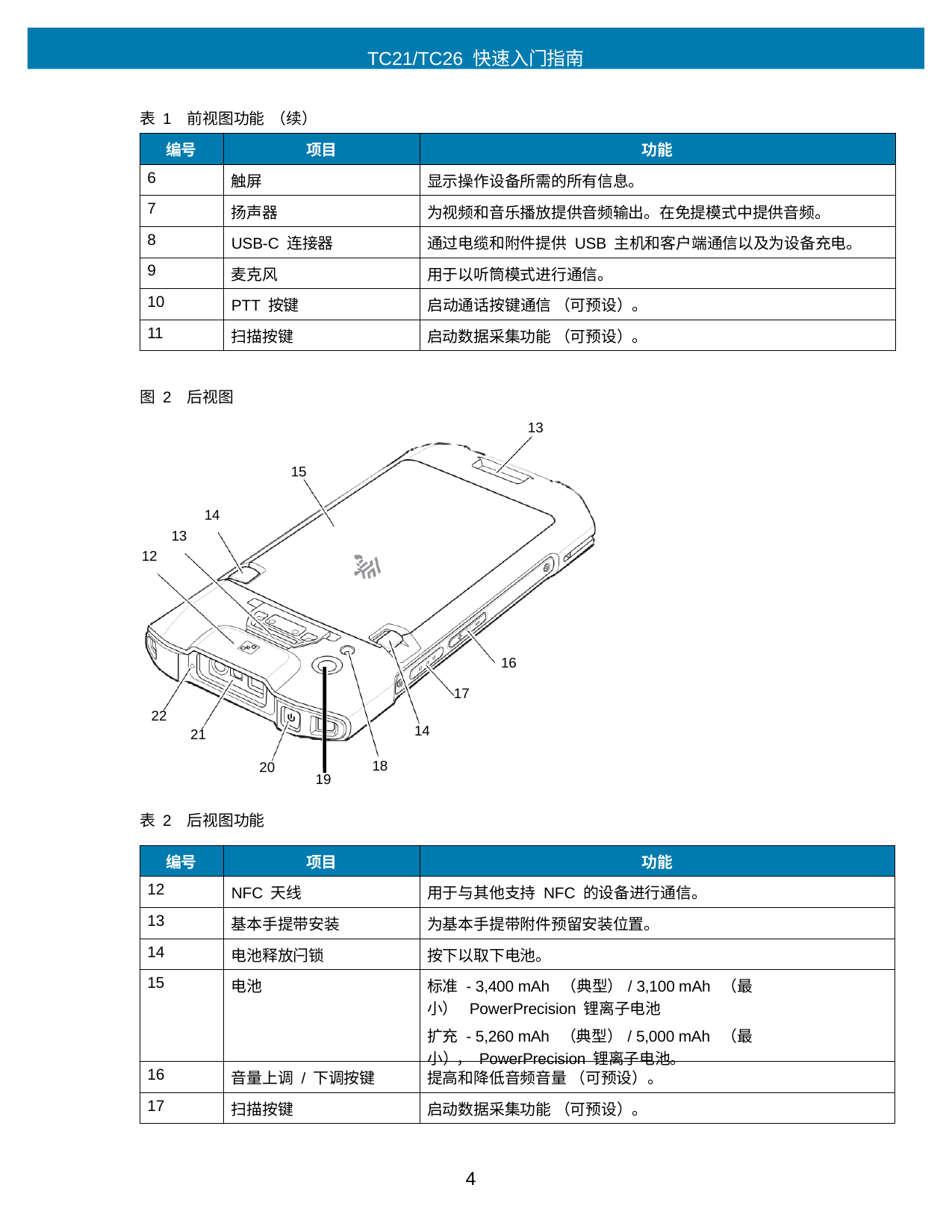

TC21/TC26 快速入门指南
表 1	前视图功能 （续）
| 编号 | 项目 | 功能 |
| --- | --- | --- |
| 6 | 触屏 | 显示操作设备所需的所有信息。 |
| 7 | 扬声器 | 为视频和音乐播放提供音频输出。在免提模式中提供音频。 |
| 8 | USB-C 连接器 | 通过电缆和附件提供 USB 主机和客户端通信以及为设备充电。 |
| 9 | 麦克风 | 用于以听筒模式进行通信。 |
| 10 | PTT 按键 | 启动通话按键通信 （可预设）。 |
| 11 | 扫描按键 | 启动数据采集功能 （可预设）。 |
图 2	后视图
13

15

14
13
12
16

17
22
14
21
18
20
19

表 2	后视图功能
| 编号 | 项目 | 功能 |
| --- | --- | --- |
| 12 | NFC 天线 | 用于与其他支持 NFC 的设备进行通信。 |
| 13 | 基本手提带安装 | 为基本手提带附件预留安装位置。 |
| 14 | 电池释放闩锁 | 按下以取下电池。 |
| 15 | 电池 | 标准 - 3,400 mAh （典型）/ 3,100 mAh （最小） PowerPrecision 锂离子电池 扩充 - 5,260 mAh （典型）/ 5,000 mAh （最小）， PowerPrecision 锂离子电池。 |
| 16 | 音量上调 / 下调按键 | 提高和降低音频音量 （可预设）。 |
| 17 | 扫描按键 | 启动数据采集功能 （可预设）。 |
4